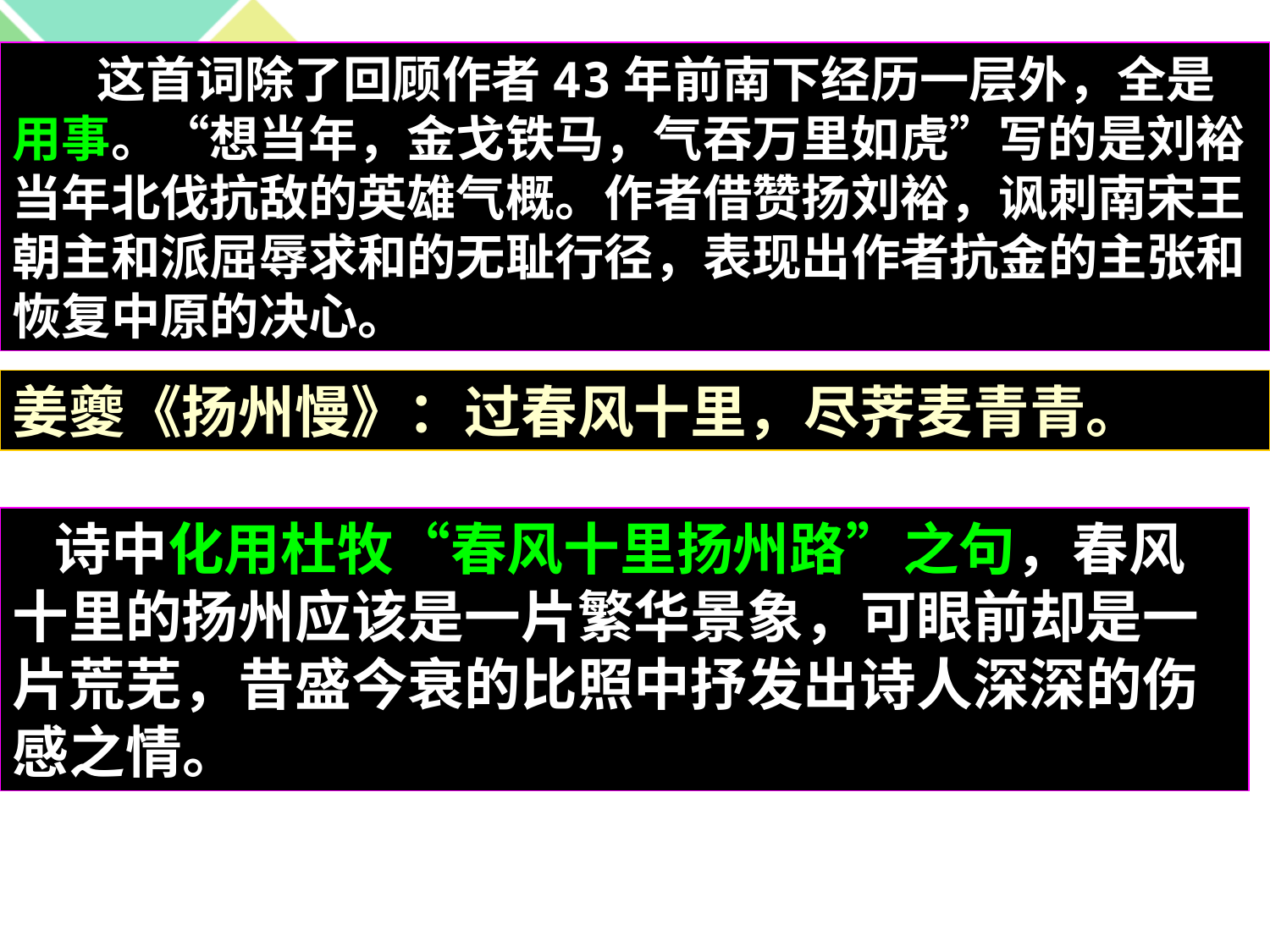

这首词除了回顾作者43年前南下经历一层外，全是用事。“想当年，金戈铁马，气吞万里如虎”写的是刘裕当年北伐抗敌的英雄气概。作者借赞扬刘裕，讽刺南宋王朝主和派屈辱求和的无耻行径，表现出作者抗金的主张和恢复中原的决心。
想当年，金戈铁马，气吞万里如虎”
   （辛弃疾《永遇乐·京口北固亭怀古》）
姜夔《扬州慢》：过春风十里，尽荠麦青青。
　诗中化用杜牧“春风十里扬州路”之句，春风十里的扬州应该是一片繁华景象，可眼前却是一片荒芜，昔盛今衰的比照中抒发出诗人深深的伤感之情。